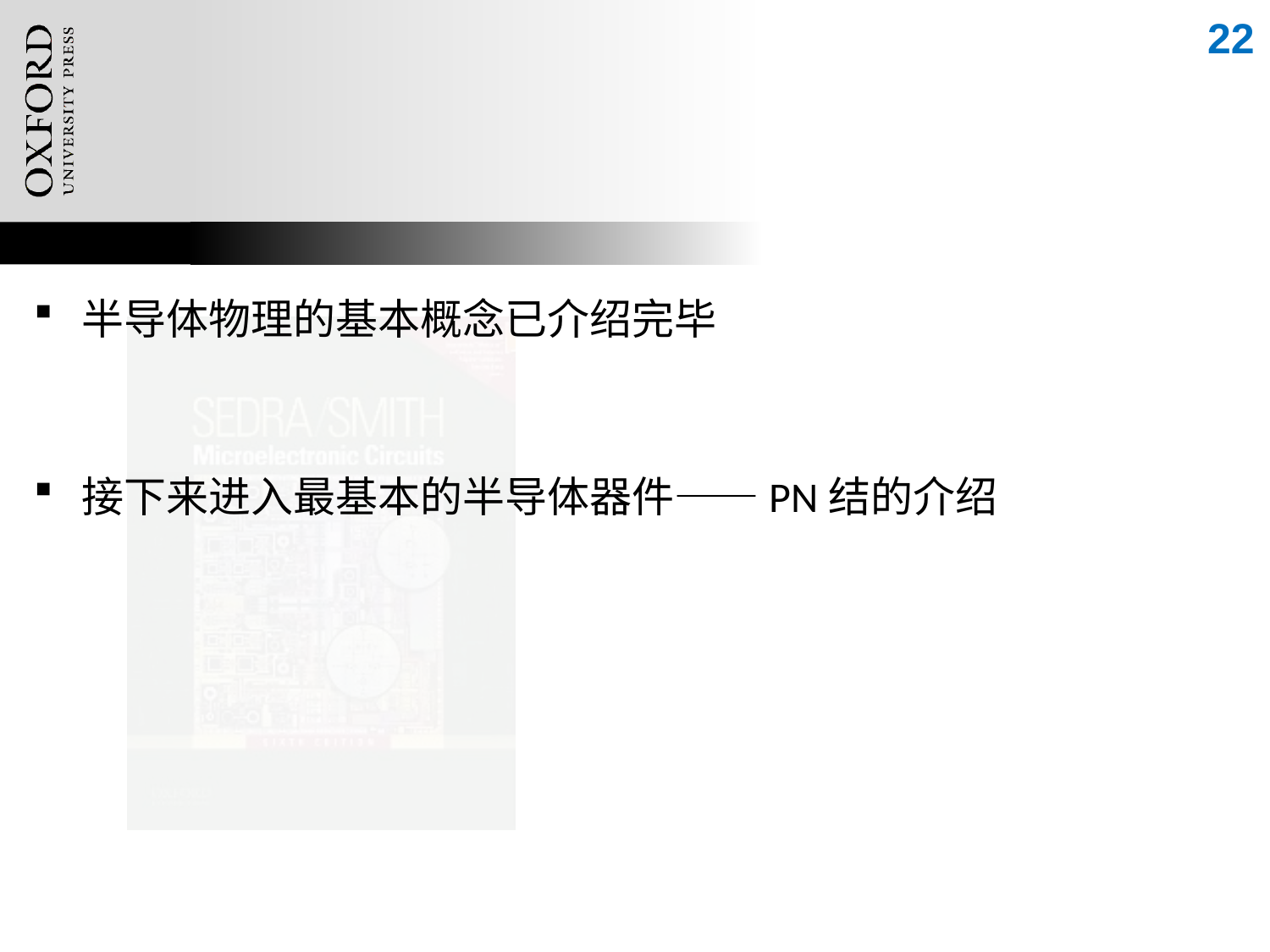

22
半导体物理的基本概念已介绍完毕

接下来进入最基本的半导体器件——PN结的介绍